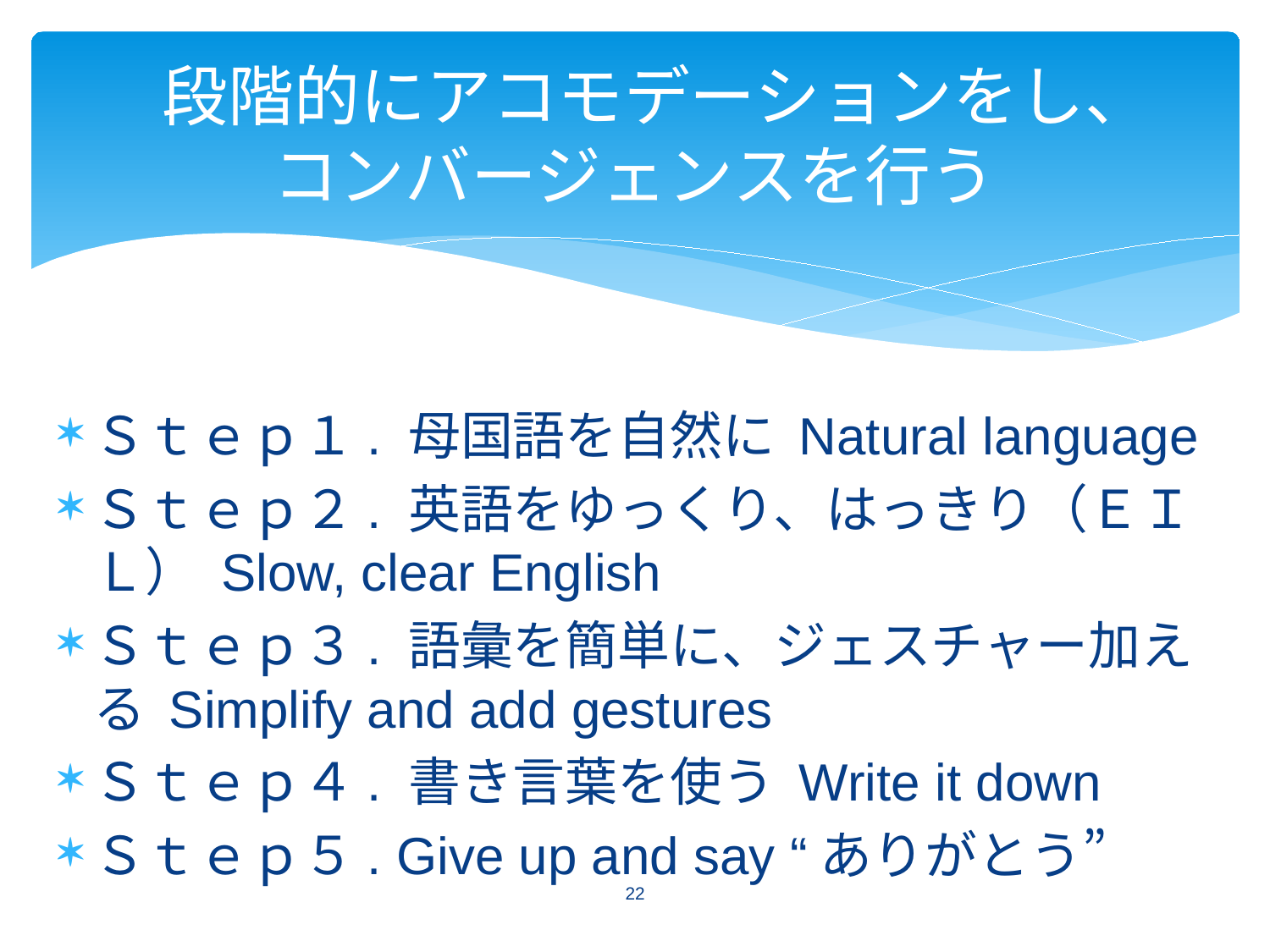

# 段階的にアコモデーションをし、 コンバージェンスを行う
Ｓｔｅｐ１. 母国語を自然に Natural language
Ｓｔｅｐ２. 英語をゆっくり、はっきり（ＥＩＬ） Slow, clear English
Ｓｔｅｐ３. 語彙を簡単に、ジェスチャー加える Simplify and add gestures
Ｓｔｅｐ４. 書き言葉を使う Write it down
Ｓｔｅｐ５. Give up and say “ありがとう”
22